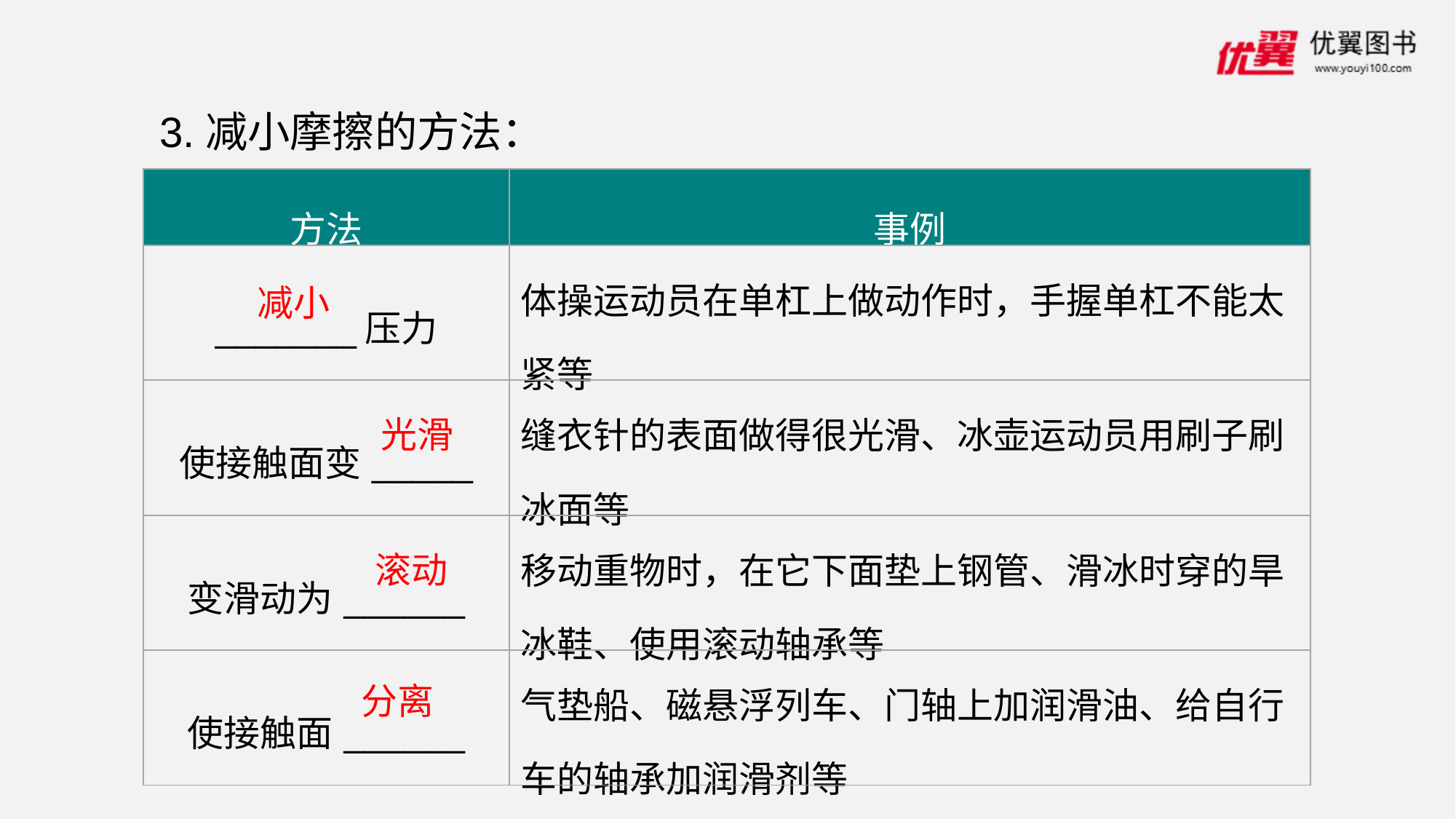

3.减小摩擦的方法：
| 方法 | 事例 |
| --- | --- |
| \_\_\_\_\_\_\_压力 | 体操运动员在单杠上做动作时，手握单杠不能太紧等 |
| 使接触面变\_\_\_\_\_ | 缝衣针的表面做得很光滑、冰壶运动员用刷子刷冰面等 |
| 变滑动为\_\_\_\_\_\_ | 移动重物时，在它下面垫上钢管、滑冰时穿的旱冰鞋、使用滚动轴承等 |
| 使接触面\_\_\_\_\_\_ | 气垫船、磁悬浮列车、门轴上加润滑油、给自行车的轴承加润滑剂等 |
减小
光滑
滚动
分离